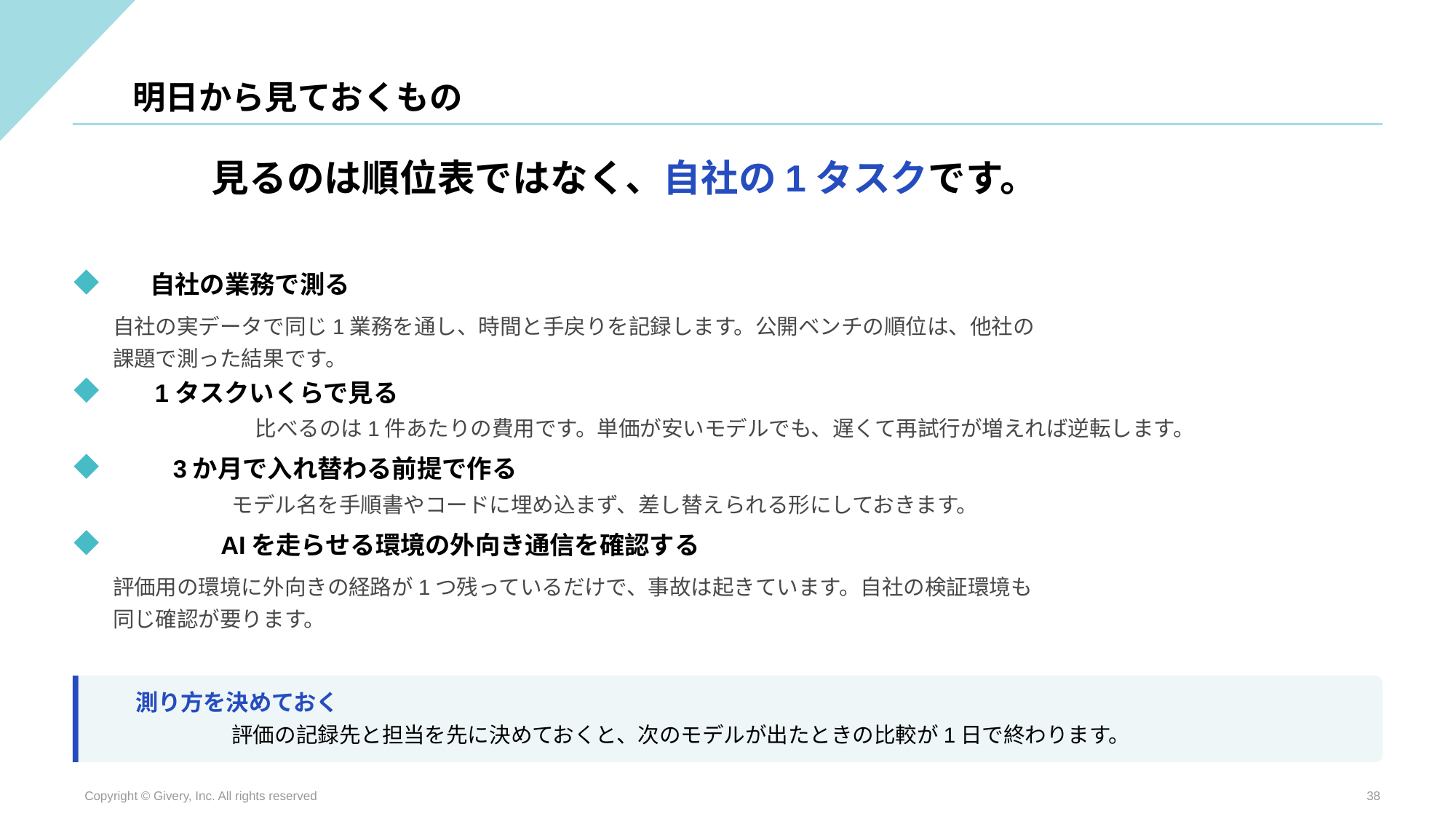

明日から見ておくもの

見るのは順位表ではなく、自社の1タスクです。
自社の業務で測る

自社の実データで同じ1業務を通し、時間と手戻りを記録します。公開ベンチの順位は、他社の
課題で測った結果です。
1タスクいくらで見る

比べるのは1件あたりの費用です。単価が安いモデルでも、遅くて再試行が増えれば逆転します。
3か月で入れ替わる前提で作る

モデル名を手順書やコードに埋め込まず、差し替えられる形にしておきます。
AIを走らせる環境の外向き通信を確認する

評価用の環境に外向きの経路が1つ残っているだけで、事故は起きています。自社の検証環境も
同じ確認が要ります。

測り方を決めておく
評価の記録先と担当を先に決めておくと、次のモデルが出たときの比較が1日で終わります。
Copyright © Givery, Inc. All rights reserved
38